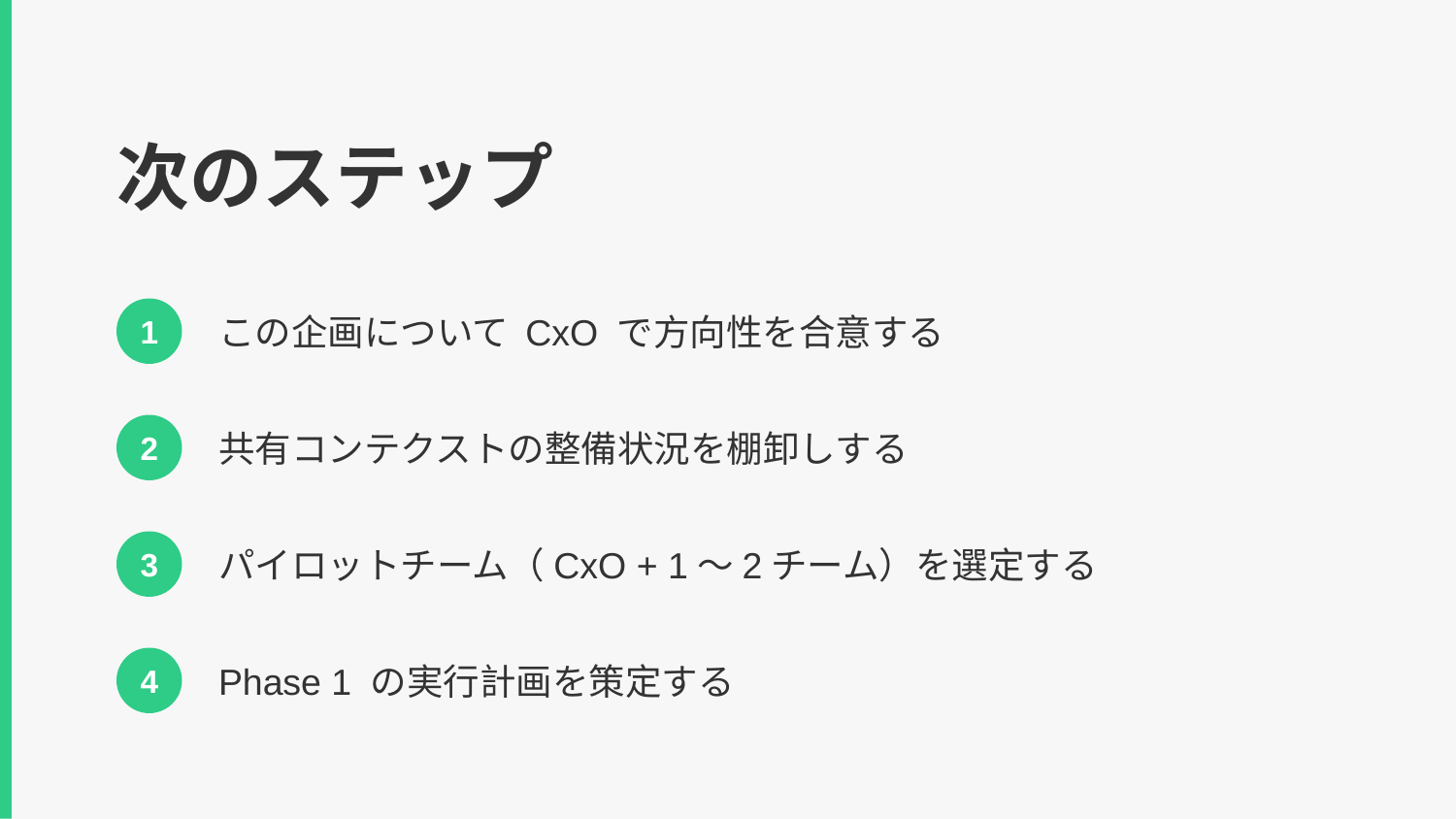

次のステップ
この企画について CxO で方向性を合意する

1
共有コンテクストの整備状況を棚卸しする

2
パイロットチーム（CxO + 1〜2チーム）を選定する

3
Phase 1 の実行計画を策定する

4